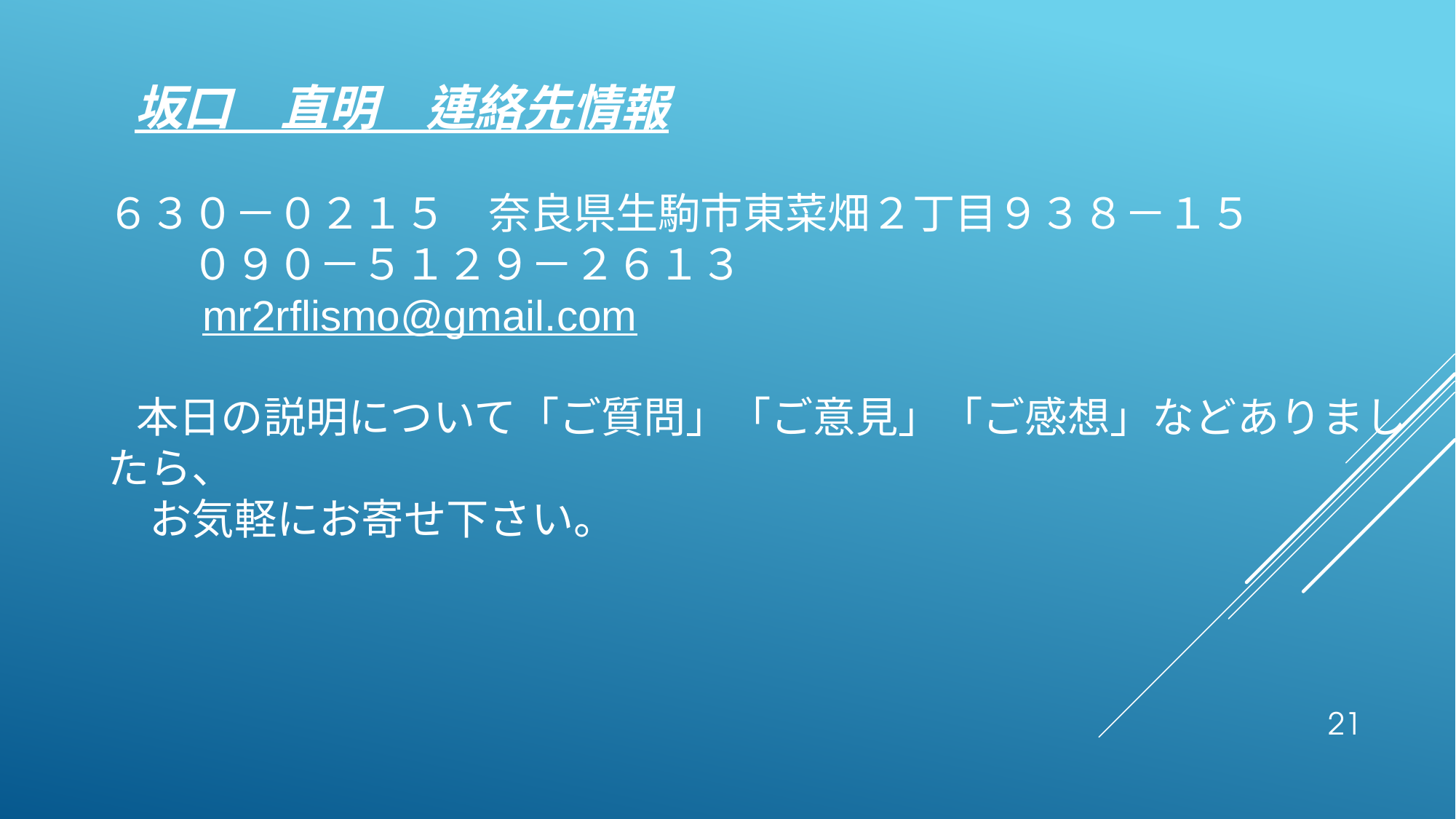

坂口　直明　連絡先情報

６３０－０２１５　奈良県生駒市東菜畑２丁目９３８－１５
　　０９０－５１２９－２６１３
　　mr2rflismo@gmail.com

  本日の説明について「ご質問」「ご意見」「ご感想」などありましたら、
　お気軽にお寄せ下さい。

21